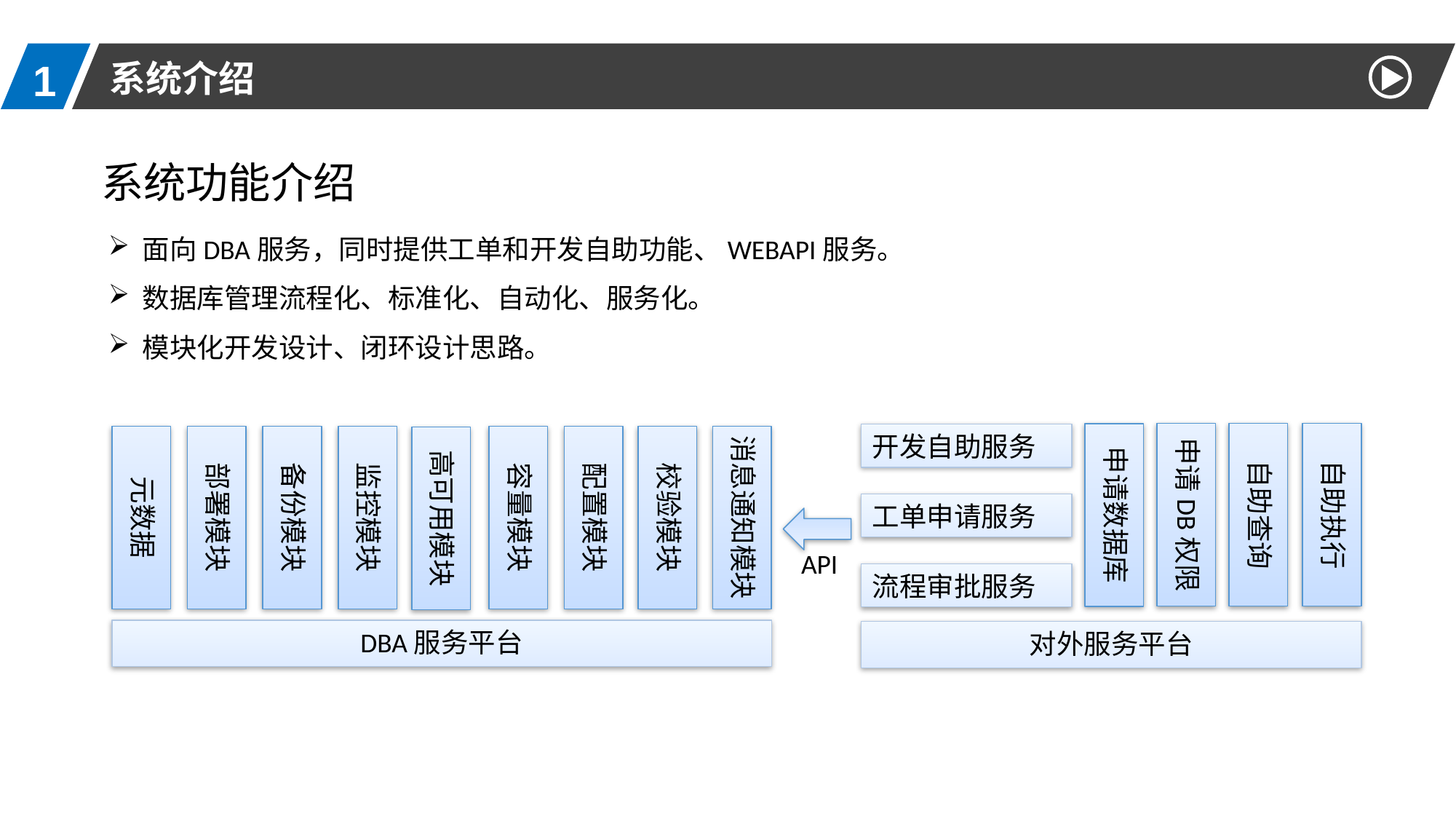

1
系统介绍

系统功能介绍
面向DBA服务，同时提供工单和开发自助功能、WEBAPI服务。
数据库管理流程化、标准化、自动化、服务化。
模块化开发设计、闭环设计思路。
自助执行
申请DB权限
自助查询
申请数据库
开发自助服务
消息通知模块
校验模块
配置模块
监控模块
容量模块
备份模块
部署模块
元数据
高可用模块
工单申请服务

API
流程审批服务
DBA服务平台
对外服务平台